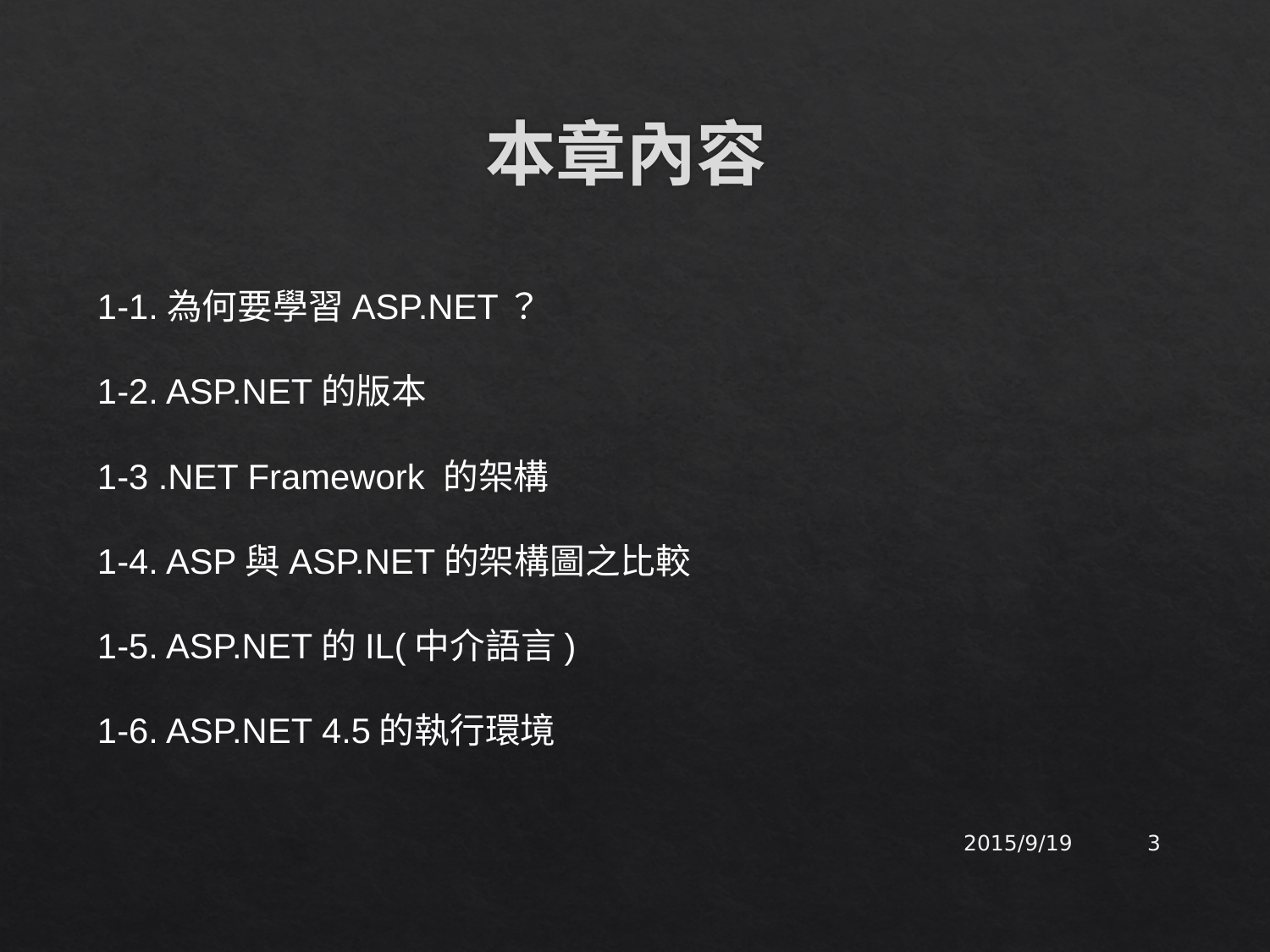

# 本章內容
1-1.為何要學習ASP.NET？
1-2. ASP.NET的版本
1-3 .NET Framework 的架構
1-4. ASP與ASP.NET的架構圖之比較
1-5. ASP.NET的IL(中介語言)
1-6. ASP.NET 4.5的執行環境
2015/9/19
3